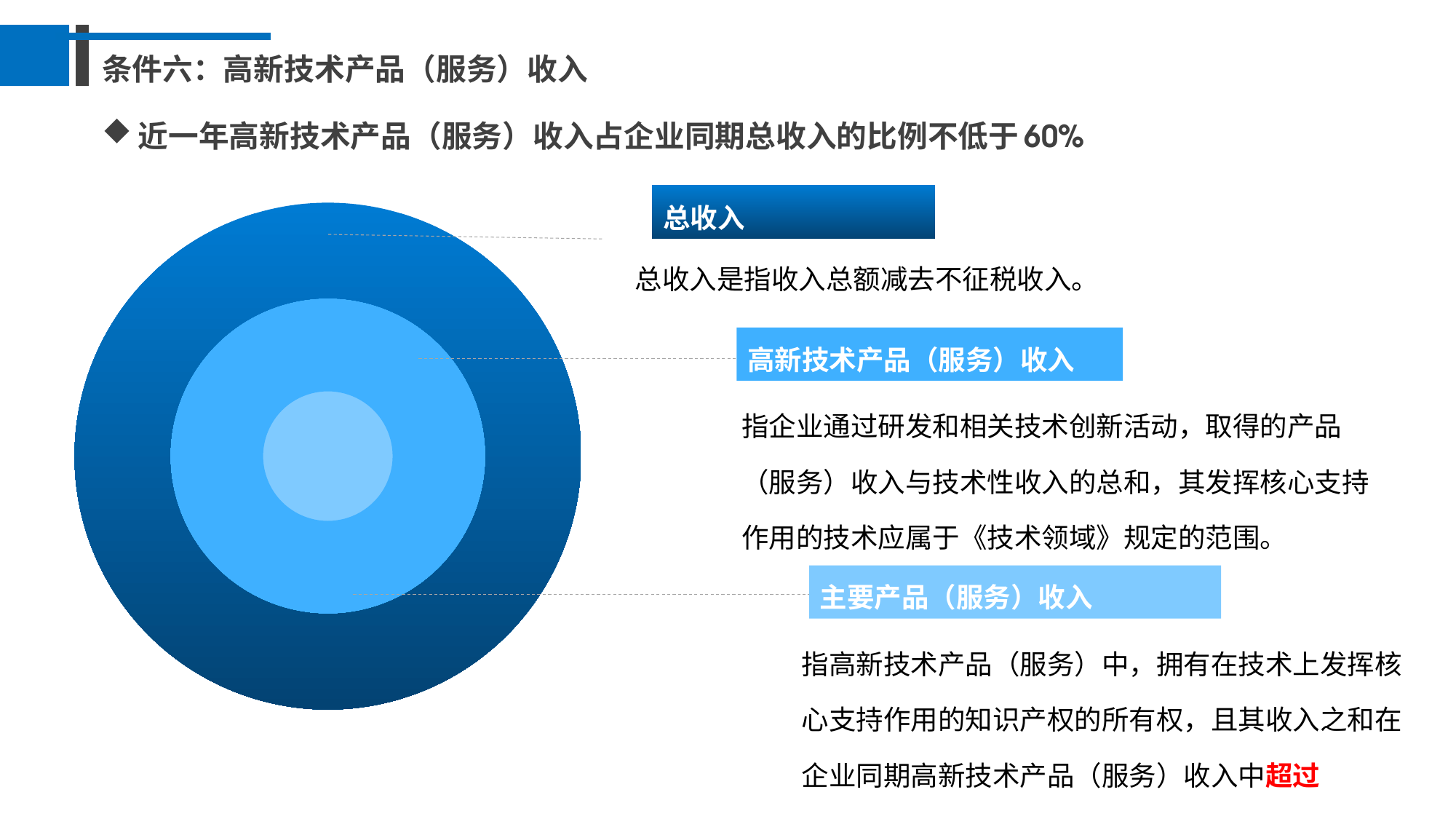

条件六：高新技术产品（服务）收入
近一年高新技术产品（服务）收入占企业同期总收入的比例不低于60%
总收入

总收入是指收入总额减去不征税收入。
高新技术产品（服务）收入
指企业通过研发和相关技术创新活动，取得的产品（服务）收入与技术性收入的总和，其发挥核心支持作用的技术应属于《技术领域》规定的范围。
主要产品（服务）收入
指高新技术产品（服务）中，拥有在技术上发挥核心支持作用的知识产权的所有权，且其收入之和在企业同期高新技术产品（服务）收入中超过50%。